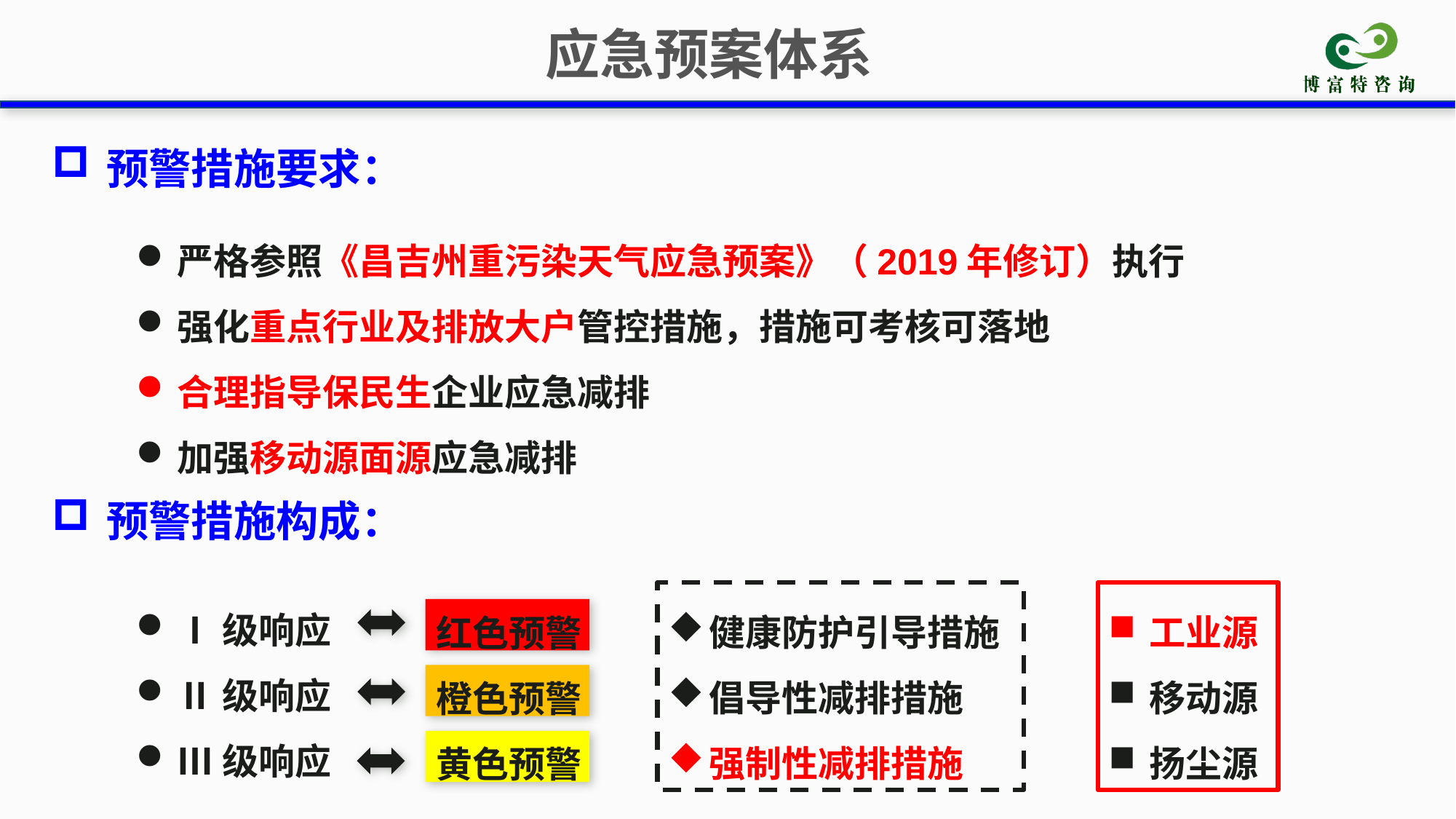

应急预案体系

预警措施要求：
严格参照《昌吉州重污染天气应急预案》（2019年修订）执行
强化重点行业及排放大户管控措施，措施可考核可落地
合理指导保民生企业应急减排
加强移动源面源应急减排
预警措施构成：
Ⅰ级响应
Ⅱ级响应
Ⅲ级响应
红色预警
橙色预警
黄色预警

健康防护引导措施
倡导性减排措施
强制性减排措施
工业源
移动源
扬尘源